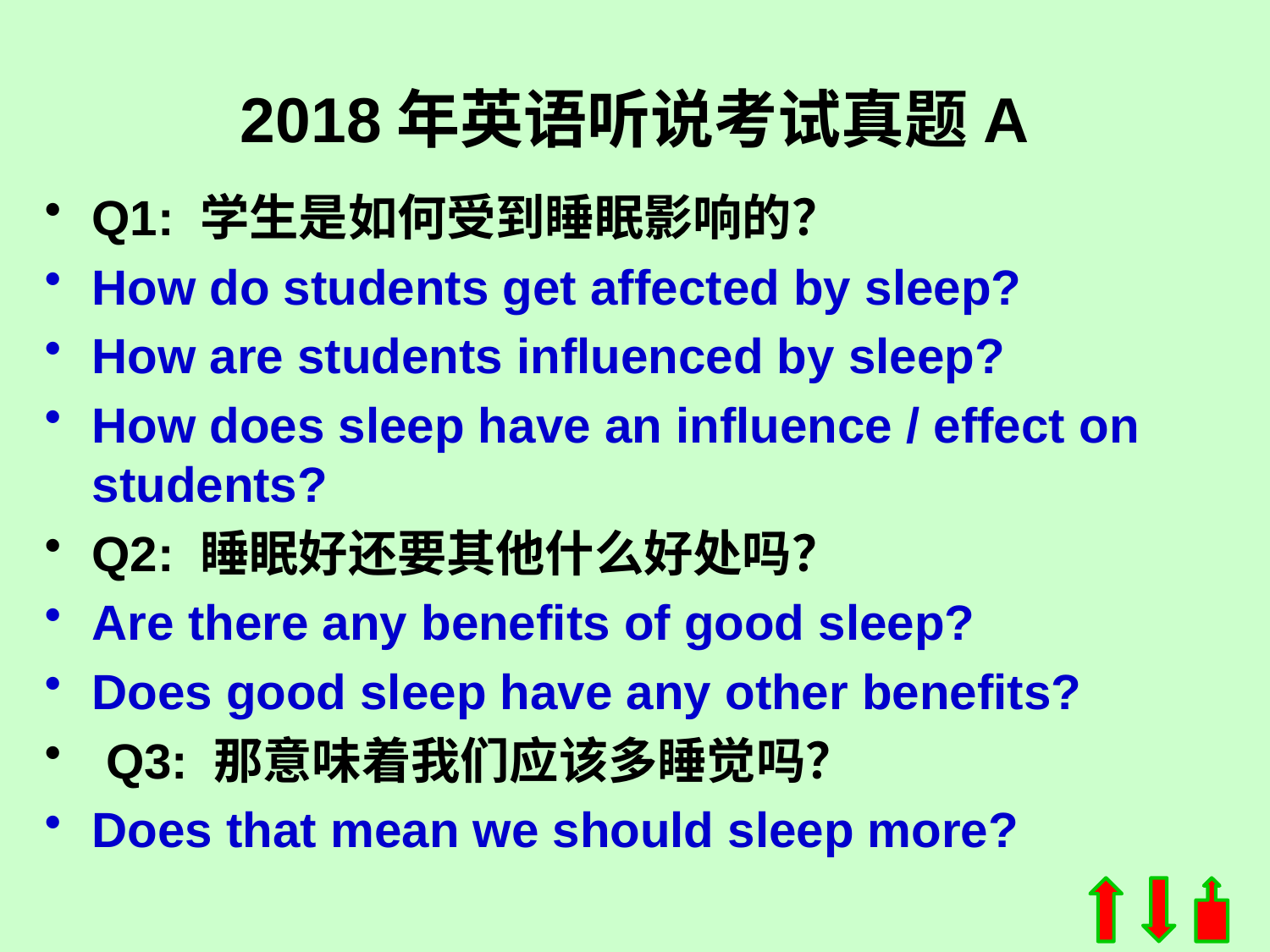

# 2018年英语听说考试真题A
Q1: 学生是如何受到睡眠影响的？
How do students get affected by sleep?
How are students influenced by sleep?
How does sleep have an influence / effect on students?
Q2: 睡眠好还要其他什么好处吗？
Are there any benefits of good sleep?
Does good sleep have any other benefits?
 Q3: 那意味着我们应该多睡觉吗？
Does that mean we should sleep more?